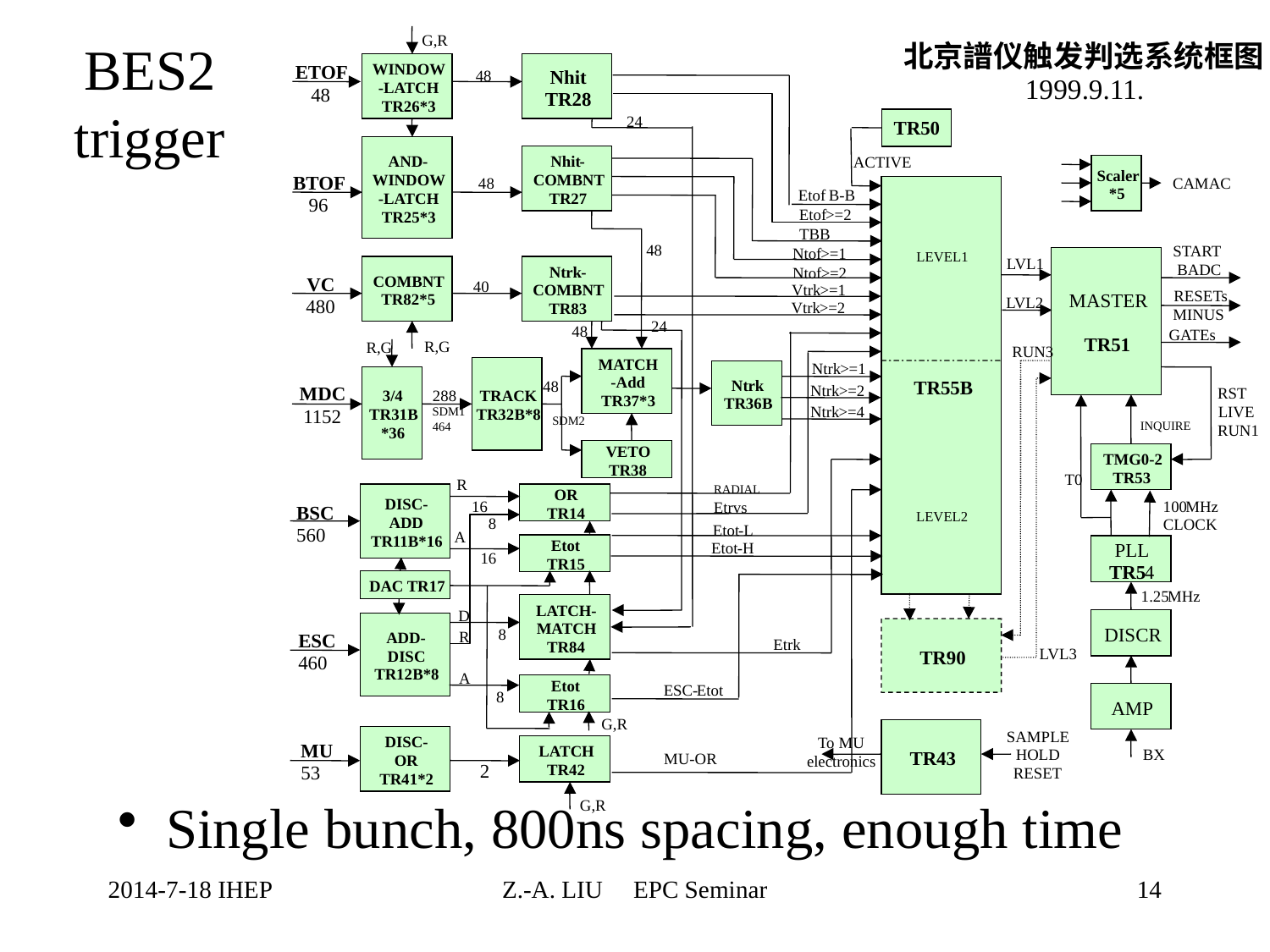

RUN1
LIVE
RST

MHz
CAMAC

RESETs
MINUS
START
 BADC
GATEs
CLOCK
MHz
100
INQUIRE

1.25
BX

4

DISCR
AMP
PLL
TMG0-2
TR53

TR5

Scaler
*5
MASTER
TR51

北京譜仪触发判选系统框图
1999.9.11.

T0
LVL3

SAMPLE
HOLD
RESET
RUN3
LVL1
LVL2

TR55B
TR90

LEVEL1
LEVEL2
TR43
TR50

ACTIVE

>=1
>=2
>=4

B-B
electronics
To MU
>=2
>=2
>=1
>=1
>=2
Ntrk
Ntrk
Ntrk

TBB
Etof
Etof
Ntof
Ntof
Vtrk
Vtrk

Etrk

TR36B
Ntrk
-L
-H

RADIAL
Etrvs

Etot
Etot

Etot

MU-OR

ESC-

24
48

24

MATCH
TR37*3

VETO
-Add
TR38
G,R

G,R

-

-

48

TR28
Nhit
COMBNT
COMBNT
TR27
TR83
SDM2
MATCH
LATCH

LATCH-
OR
TR14
TR15
TR84
TR16
TR42
Nhit
Etot
Etot
Ntrk

48

TR32B*8
TRACK
8
8
8
16
2
48
48
40
16

A
R
D

R
A
SDM1
288

464
R,G
G,R

WINDOW
WINDOW

-LATCH
TR26*3

-LATCH
TR25*3
COMBNT

TR82*5
AND-
DAC TR17
TR11B*16
TR12B*8
TR41*2
DISC-
DISC
DISC-
ADD
OR
ADD-

TR31B
*36
3/4

R,G

MDC
1152
ETOF
VC
48
480
BTOF
96
ESC
MU
BSC
460
560
53
# BES2 trigger
Single bunch, 800ns spacing, enough time
2014-7-18 IHEP
14
Z.-A. LIU     EPC Seminar